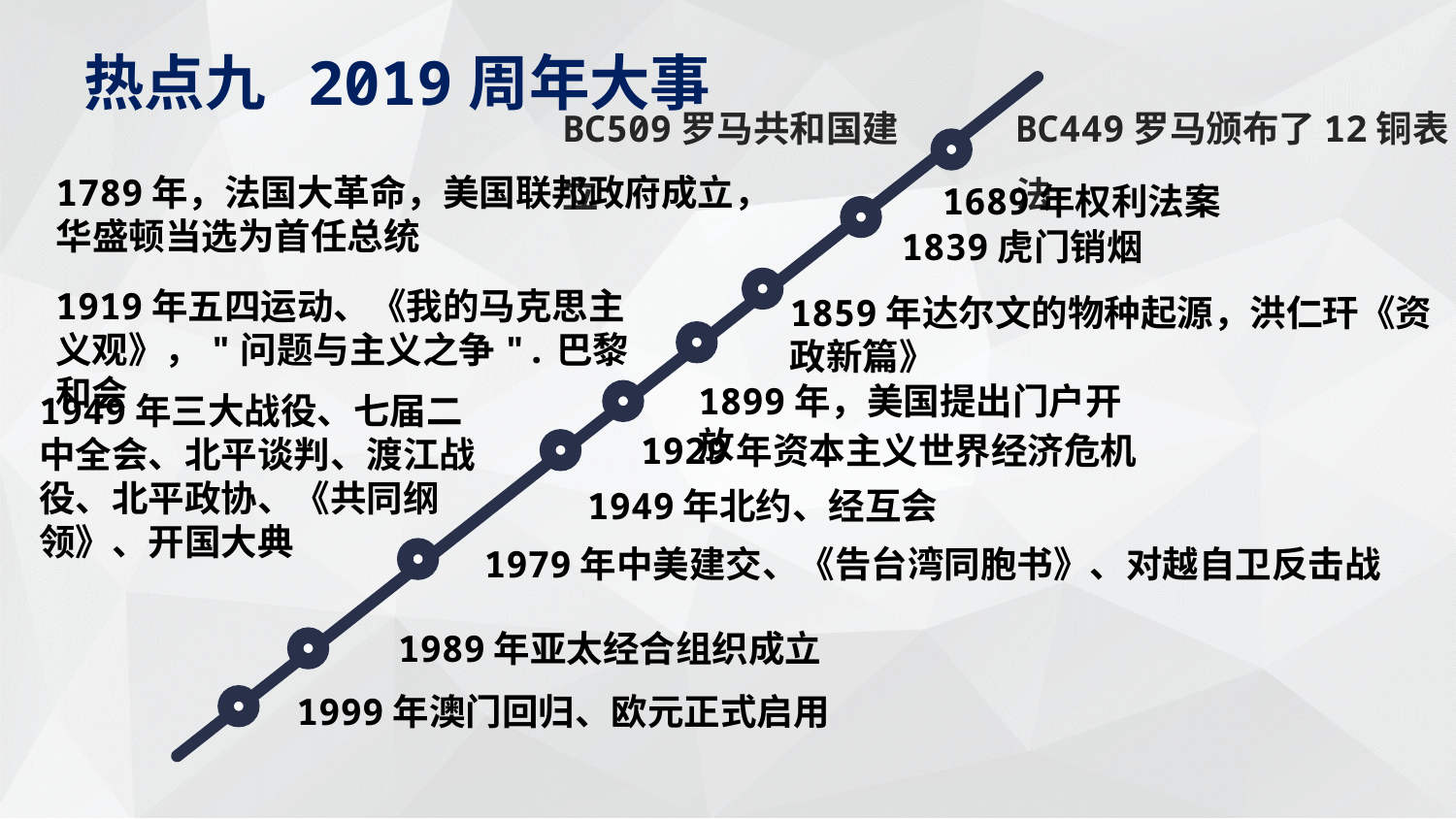

热点九  2019周年大事
BC509罗马共和国建立
BC449罗马颁布了12铜表法

1789年，法国大革命，美国联邦政府成立，华盛顿当选为首任总统
1689年权利法案

1839虎门销烟

1919年五四运动、《我的马克思主义观》，"问题与主义之争".巴黎和会
1859年达尔文的物种起源，洪仁玕《资政新篇》

1899年，美国提出门户开放
1949年三大战役、七届二中全会、北平谈判、渡江战役、北平政协、《共同纲领》、开国大典

1929年资本主义世界经济危机

1949年北约、经互会
1979年中美建交、《告台湾同胞书》、对越自卫反击战

1989年亚太经合组织成立

1999年澳门回归、欧元正式启用